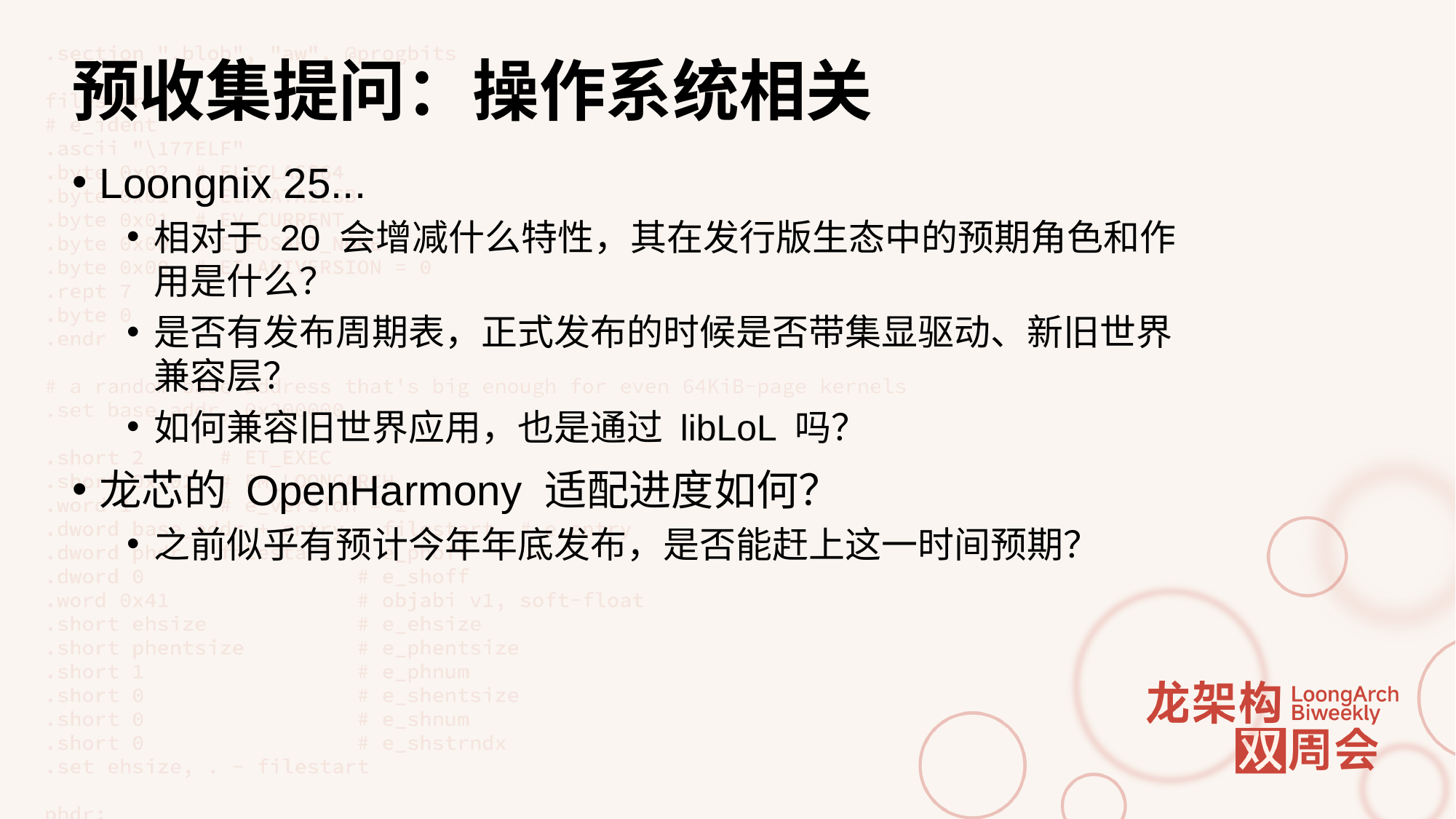

# 预收集提问：操作系统相关
Loongnix 25...
相对于 20 会增减什么特性，其在发行版生态中的预期角色和作用是什么？
是否有发布周期表，正式发布的时候是否带集显驱动、新旧世界兼容层？
如何兼容旧世界应用，也是通过 libLoL 吗？
龙芯的 OpenHarmony 适配进度如何？
之前似乎有预计今年年底发布，是否能赶上这一时间预期？